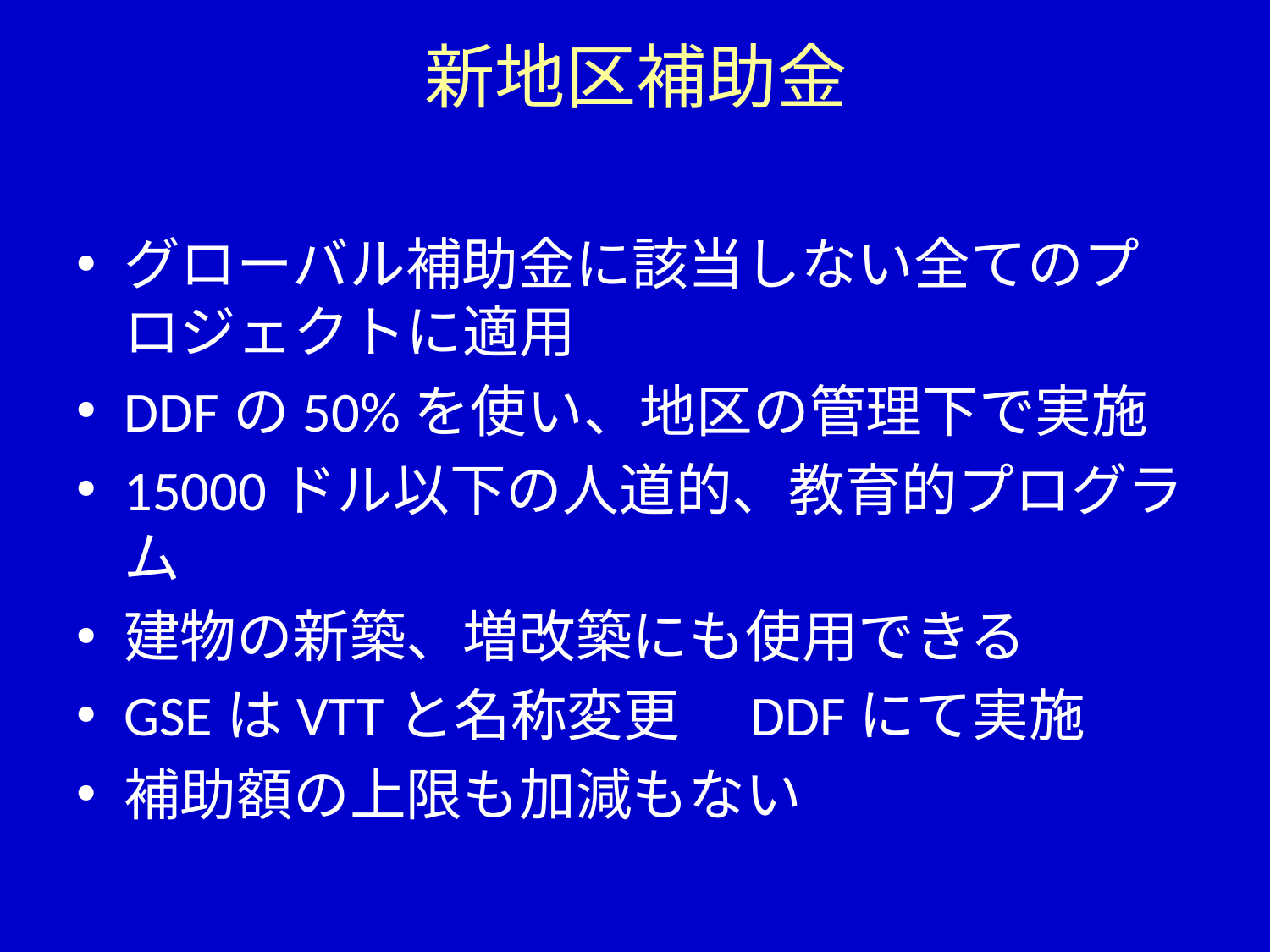

# 新地区補助金
グローバル補助金に該当しない全てのプロジェクトに適用
DDFの50%を使い、地区の管理下で実施
15000ドル以下の人道的、教育的プログラム
建物の新築、増改築にも使用できる
GSEはVTTと名称変更　DDFにて実施
補助額の上限も加減もない